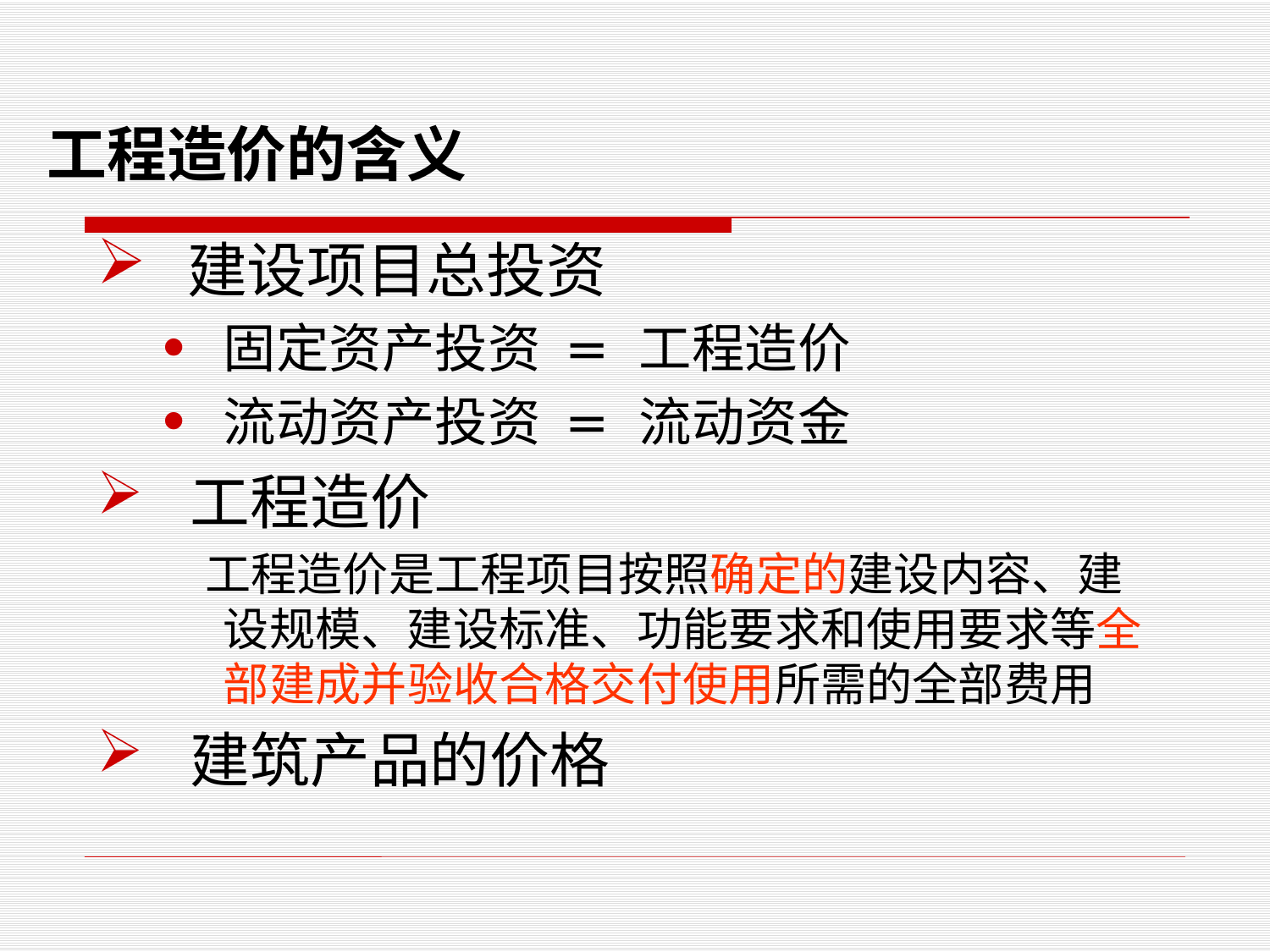

# 工程造价的含义
 建设项目总投资
固定资产投资 = 工程造价
流动资产投资 = 流动资金
 工程造价
   工程造价是工程项目按照确定的建设内容、建设规模、建设标准、功能要求和使用要求等全部建成并验收合格交付使用所需的全部费用
 建筑产品的价格